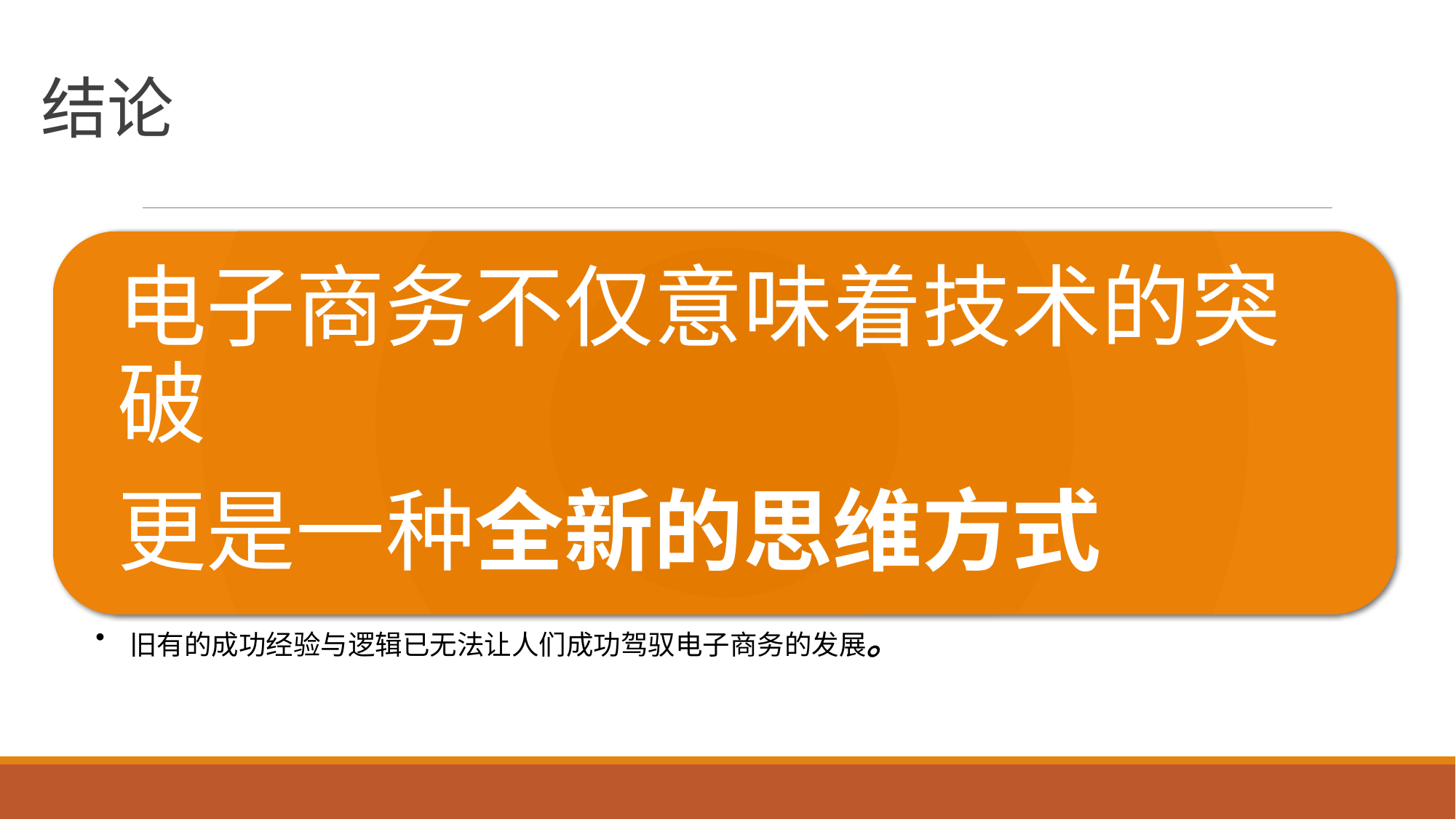

# 结论
电子商务不仅意味着技术的突破
更是一种全新的思维方式
旧有的成功经验与逻辑已无法让人们成功驾驭电子商务的发展。